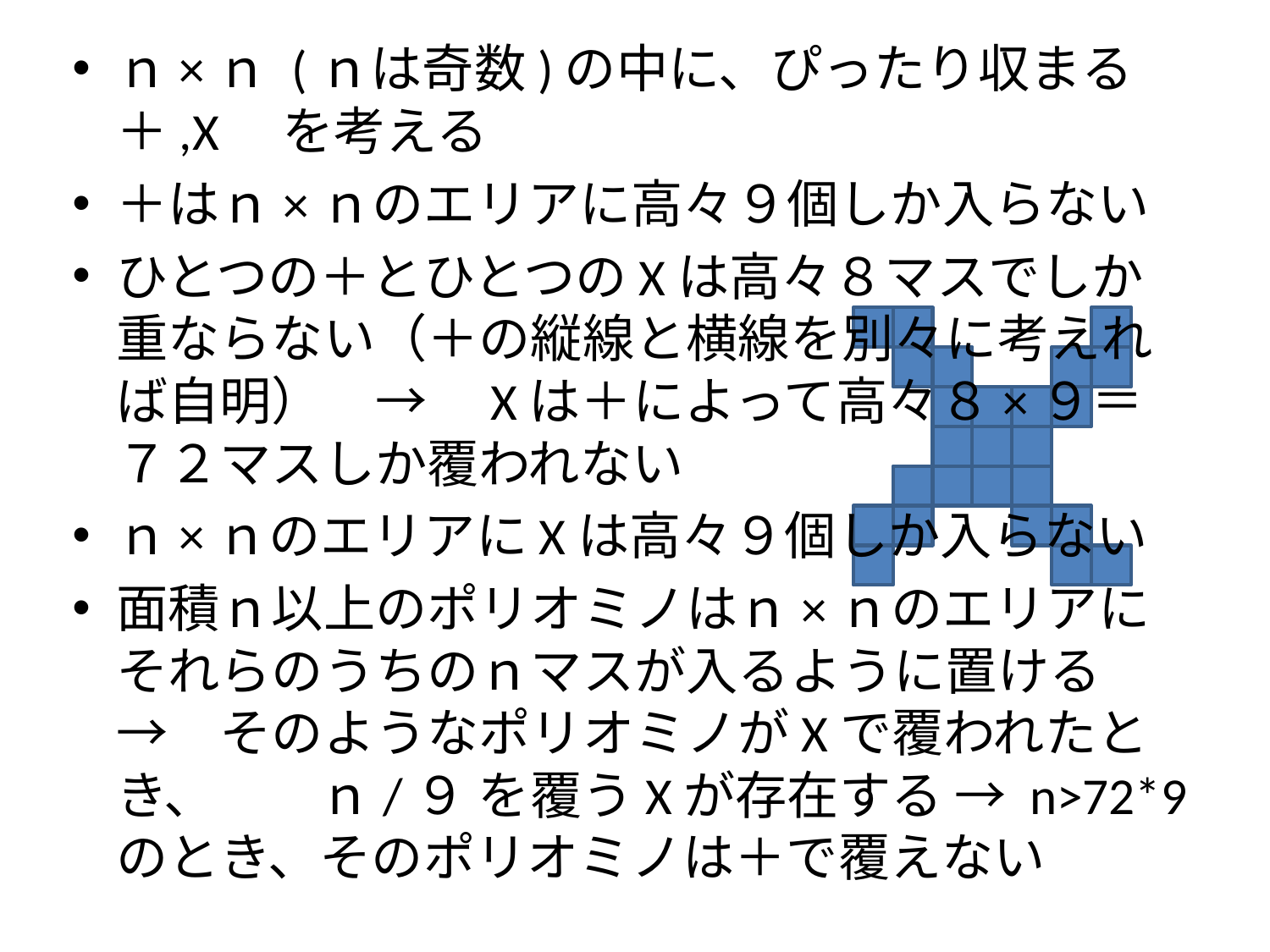

ｎ×ｎ (ｎは奇数)の中に、ぴったり収まる＋,X　を考える
＋はｎ×ｎのエリアに高々９個しか入らない
ひとつの＋とひとつのXは高々８マスでしか重ならない（＋の縦線と横線を別々に考えれば自明）　→　Xは＋によって高々８×９＝７２マスしか覆われない
ｎ×ｎのエリアにXは高々９個しか入らない
面積ｎ以上のポリオミノはｎ×ｎのエリアにそれらのうちのｎマスが入るように置ける　→　そのようなポリオミノがXで覆われたとき、　　ｎ/９ を覆うXが存在する → n>72*9 のとき、そのポリオミノは＋で覆えない